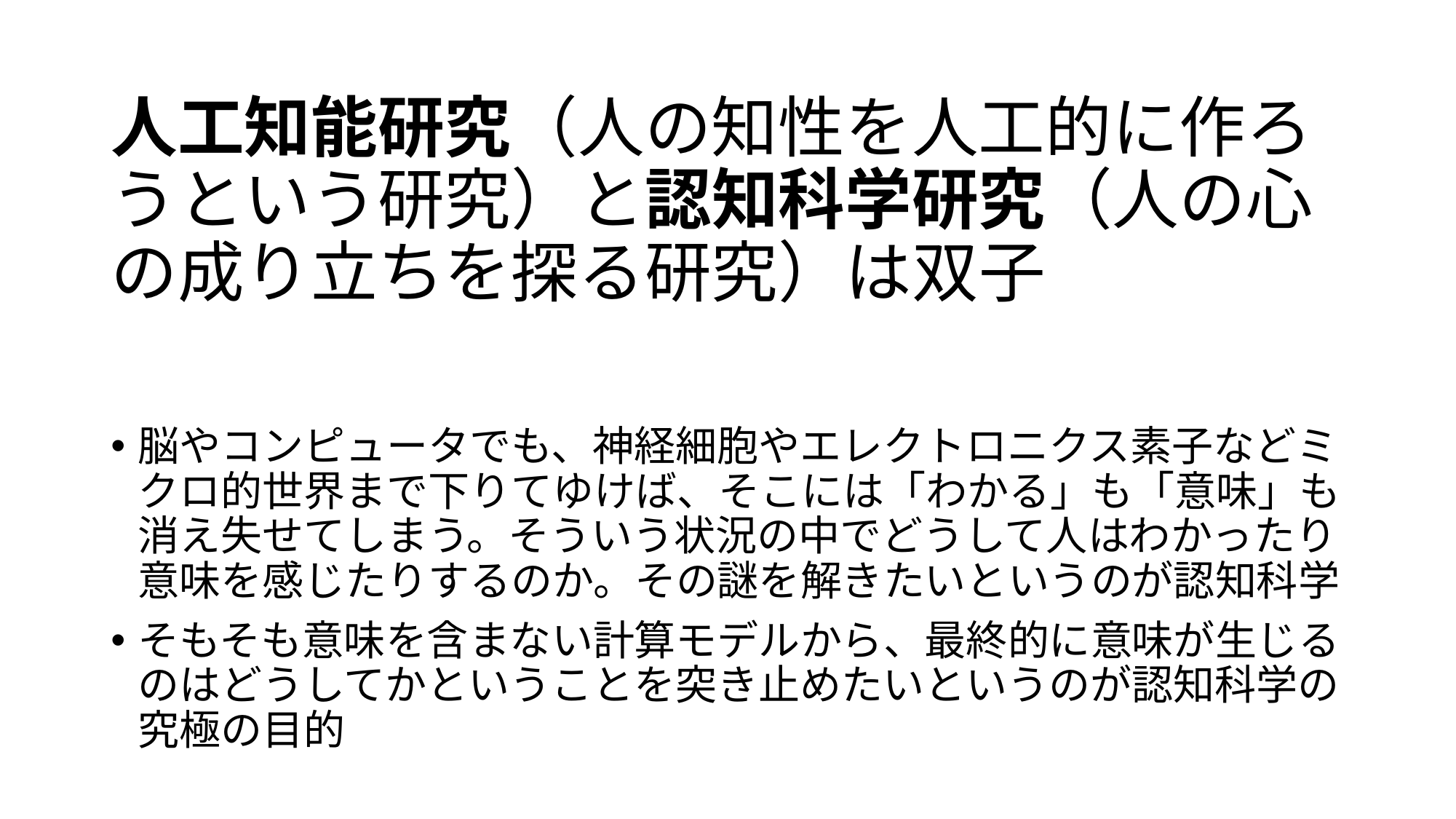

# 人工知能研究（人の知性を人工的に作ろうという研究）と認知科学研究（人の心の成り立ちを探る研究）は双子
脳やコンピュータでも、神経細胞やエレクトロニクス素子などミクロ的世界まで下りてゆけば、そこには「わかる」も「意味」も消え失せてしまう。そういう状況の中でどうして人はわかったり意味を感じたりするのか。その謎を解きたいというのが認知科学
そもそも意味を含まない計算モデルから、最終的に意味が生じるのはどうしてかということを突き止めたいというのが認知科学の究極の目的